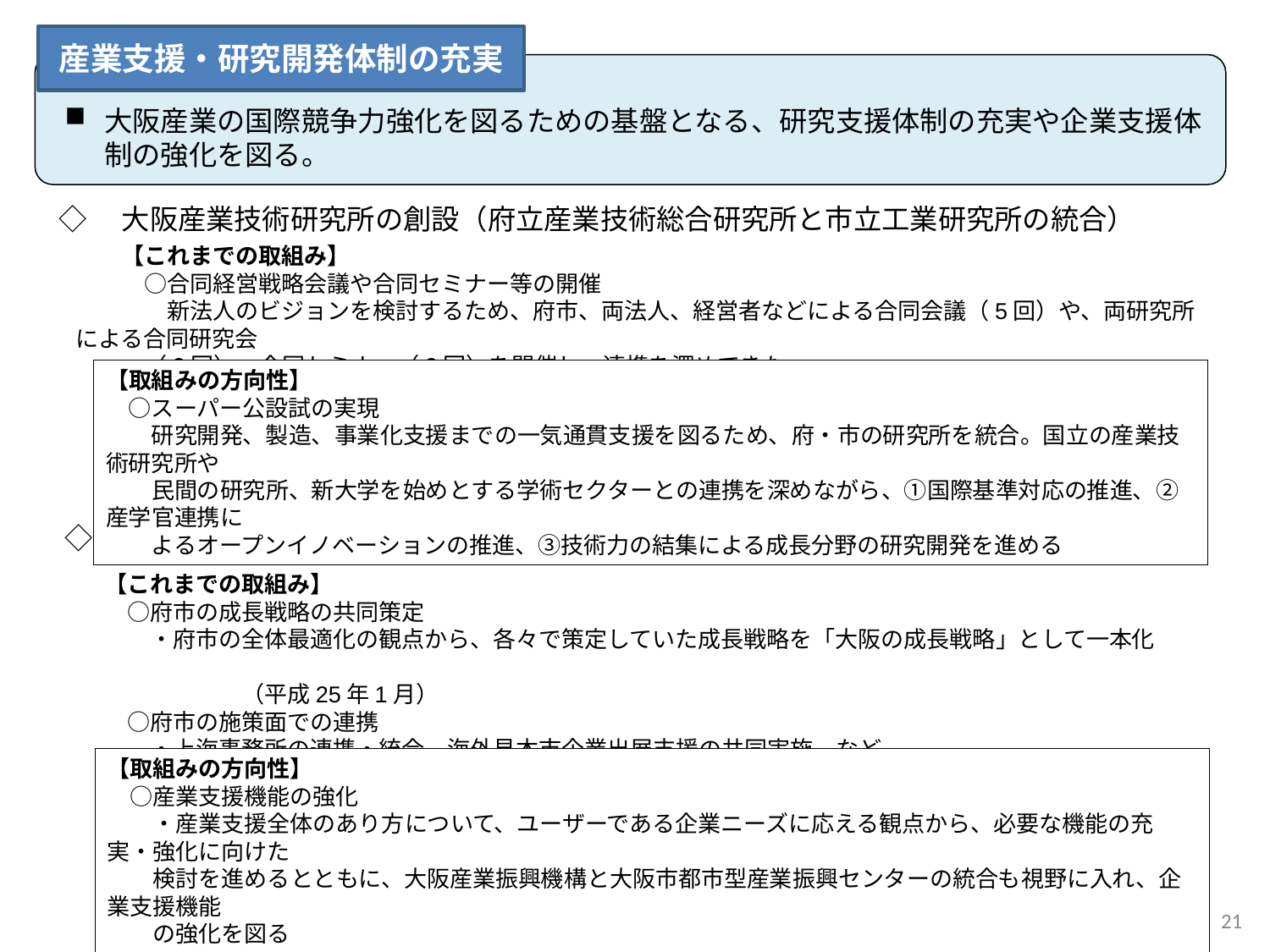

産業支援・研究開発体制の充実

大阪産業の国際競争力強化を図るための基盤となる、研究支援体制の充実や企業支援体制の強化を図る。
◇　大阪産業技術研究所の創設（府立産業技術総合研究所と市立工業研究所の統合）
　　【これまでの取組み】
　　　○合同経営戦略会議や合同セミナー等の開催
　　　　新法人のビジョンを検討するため、府市、両法人、経営者などによる合同会議（5回）や、両研究所による合同研究会
　　　（3回）、合同セミナー（2回）を開催し、連携を深めてきた。
【取組みの方向性】
　○スーパー公設試の実現
　　研究開発、製造、事業化支援までの一気通貫支援を図るため、府・市の研究所を統合。国立の産業技術研究所や
　　民間の研究所、新大学を始めとする学術セクターとの連携を深めながら、①国際基準対応の推進、②産学官連携に
　　よるオープンイノベーションの推進、③技術力の結集による成長分野の研究開発を進める
◇　産業支援体制の強化
　　【これまでの取組み】
　　　○府市の成長戦略の共同策定
　　　　・府市の全体最適化の観点から、各々で策定していた成長戦略を「大阪の成長戦略」として一本化
　　　　　　　　　　　　　　　　　　　　　　　　　　　　　　　　　　　　　　　　　　　　　　　　　　　　　　　　　（平成25年1月）
　　　○府市の施策面での連携
　　　　・上海事務所の連携・統合、海外見本市企業出展支援の共同実施　など
【取組みの方向性】
　○産業支援機能の強化
　　・産業支援全体のあり方について、ユーザーである企業ニーズに応える観点から、必要な機能の充実・強化に向けた
　　検討を進めるとともに、大阪産業振興機構と大阪市都市型産業振興センターの統合も視野に入れ、企業支援機能
　　の強化を図る
21